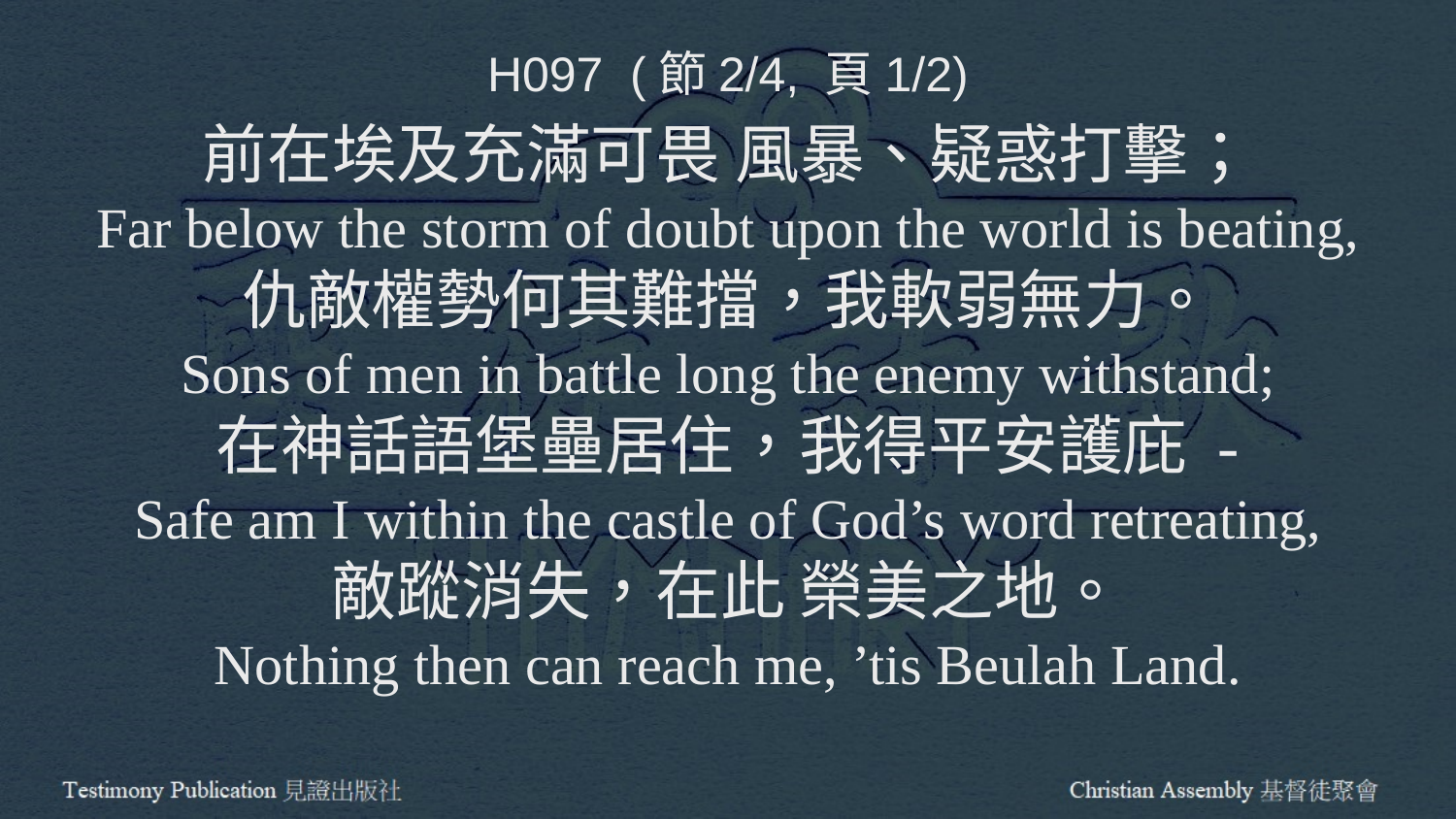

H097  (節2/4, 頁1/2)
前在埃及充滿可畏 風暴、疑惑打擊；
Far below the storm of doubt upon the world is beating,
仇敵權勢何其難擋，我軟弱無力。
Sons of men in battle long the enemy withstand;
在神話語堡壘居住，我得平安護庇 -
Safe am I within the castle of God’s word retreating,
敵蹤消失，在此 榮美之地。
Nothing then can reach me, ’tis Beulah Land.